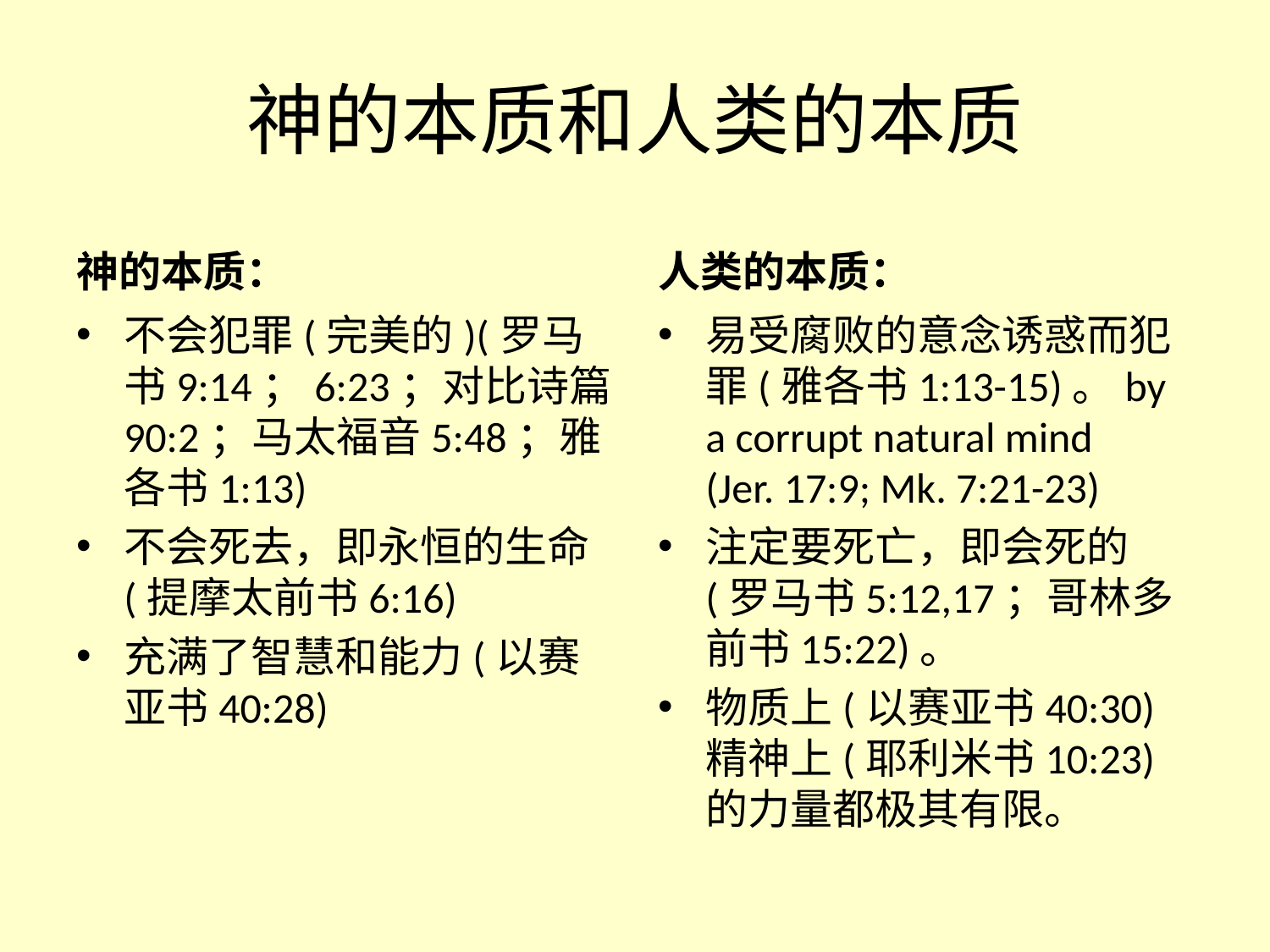

# 神的本质和人类的本质
神的本质：
人类的本质：
不会犯罪(完美的)(罗马书9:14；6:23；对比诗篇90:2；马太福音5:48；雅各书1:13)
不会死去，即永恒的生命(提摩太前书6:16)
充满了智慧和能力(以赛亚书40:28)
易受腐败的意念诱惑而犯罪(雅各书1:13-15)。by a corrupt natural mind (Jer. 17:9; Mk. 7:21-23)
注定要死亡，即会死的(罗马书5:12,17；哥林多前书15:22)。
物质上(以赛亚书40:30)精神上(耶利米书10:23)的力量都极其有限。